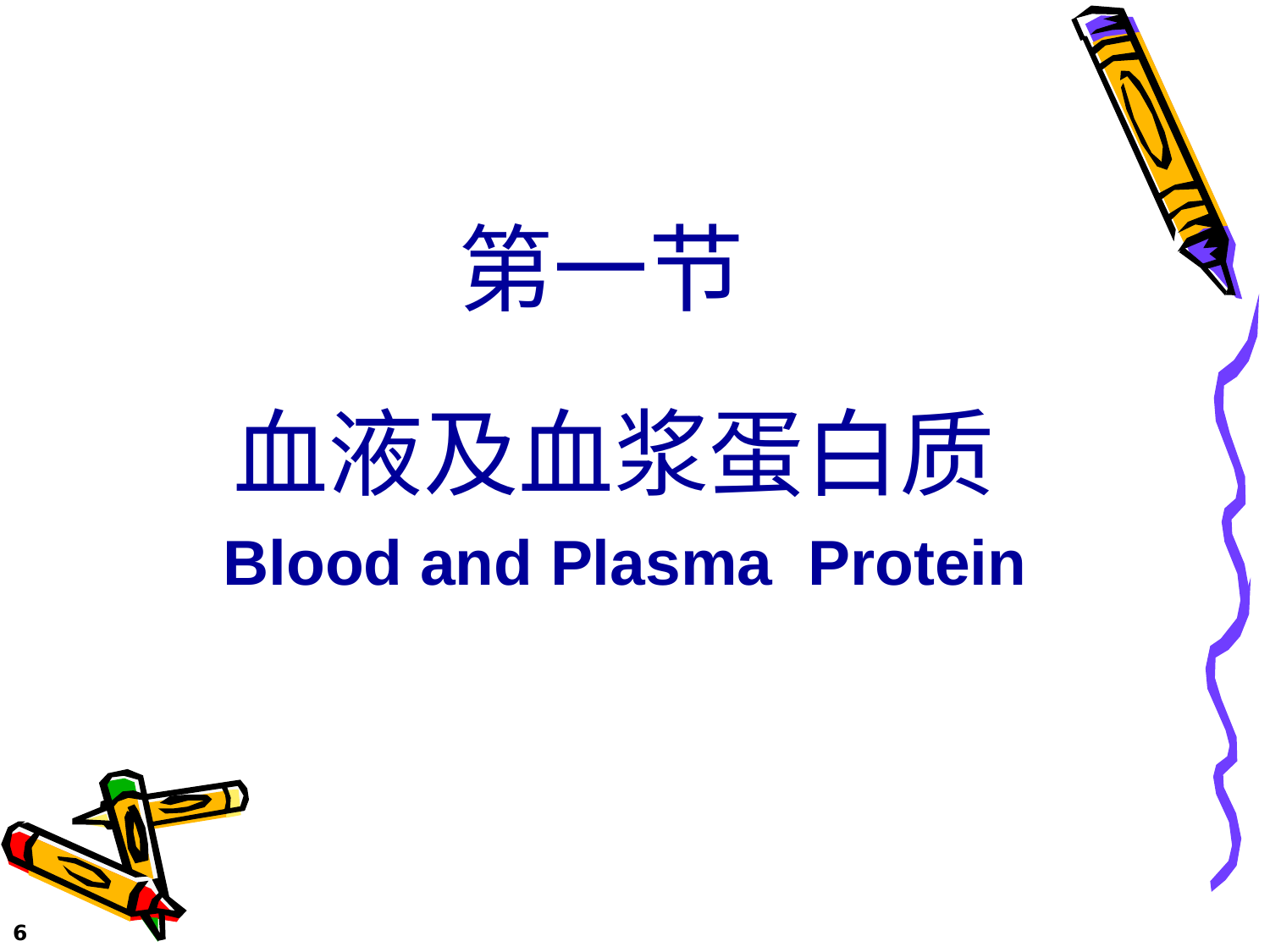

# 第一节 血液及血浆蛋白质
Blood and Plasma  Protein
6